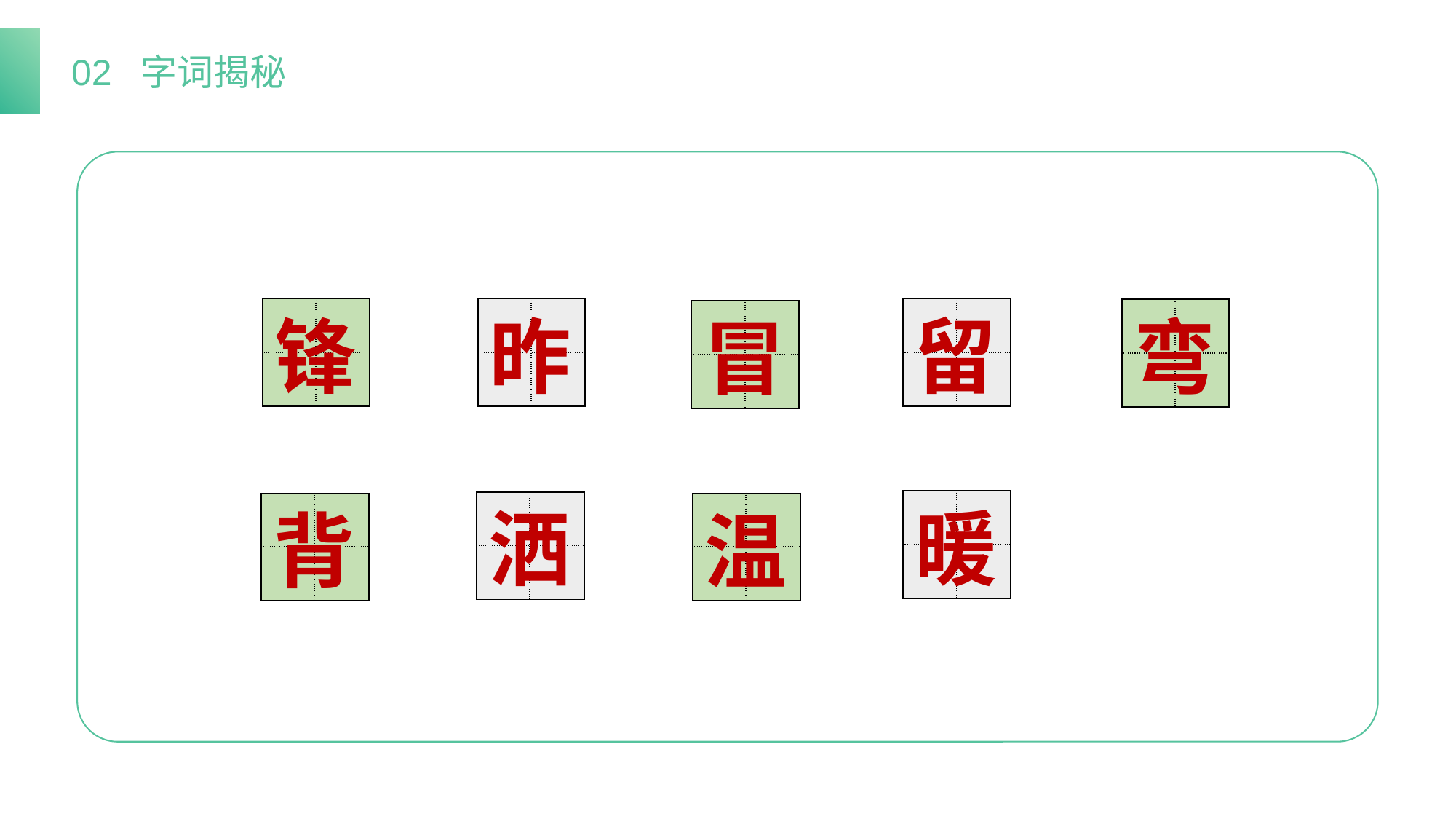

02  字词揭秘
|  |  |
| --- | --- |
|  |  |
|  |  |
| --- | --- |
|  |  |
|  |  |
| --- | --- |
|  |  |
昨
留
|  |  |
| --- | --- |
|  |  |
锋
弯
|  |  |
| --- | --- |
|  |  |
冒
|  |  |
| --- | --- |
|  |  |
洒
|  |  |
| --- | --- |
|  |  |
暖
|  |  |
| --- | --- |
|  |  |
|  |  |
| --- | --- |
|  |  |
背
温